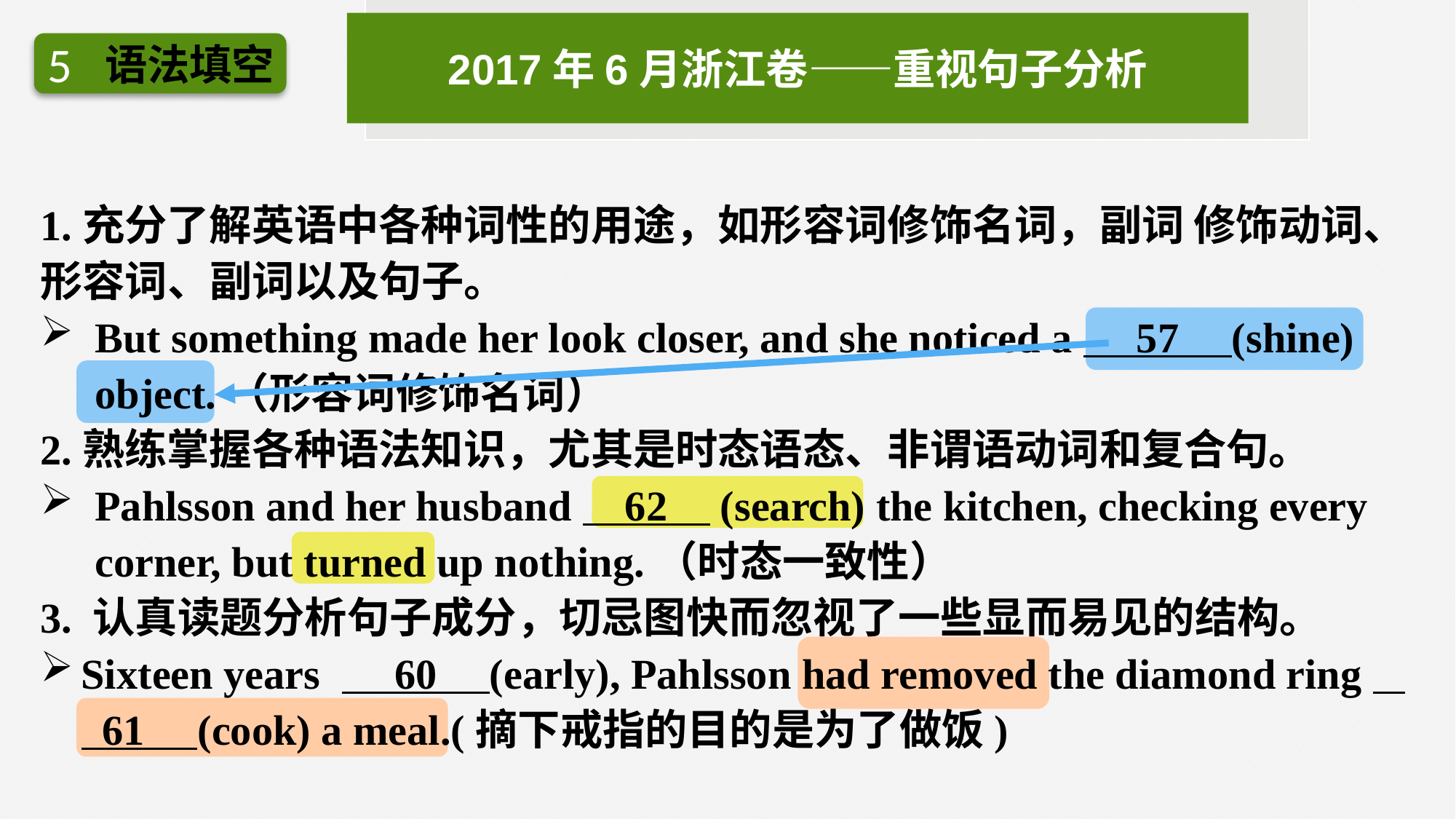

2017年6月浙江卷——重视句子分析
语法填空
5
1.充分了解英语中各种词性的用途，如形容词修饰名词，副词 修饰动词、形容词、副词以及句子。
But something made her look closer, and she noticed a      57     (shine) object.（形容词修饰名词）
2.熟练掌握各种语法知识，尤其是时态语态、非谓语动词和复合句。
Pahlsson and her husband     62     (search) the kitchen, checking every corner, but turned up nothing.（时态一致性）
3. 认真读题分析句子成分，切忌图快而忽视了一些显而易见的结构。
Sixteen years       60     (early), Pahlsson had removed the diamond ring       61     (cook) a meal.(摘下戒指的目的是为了做饭)